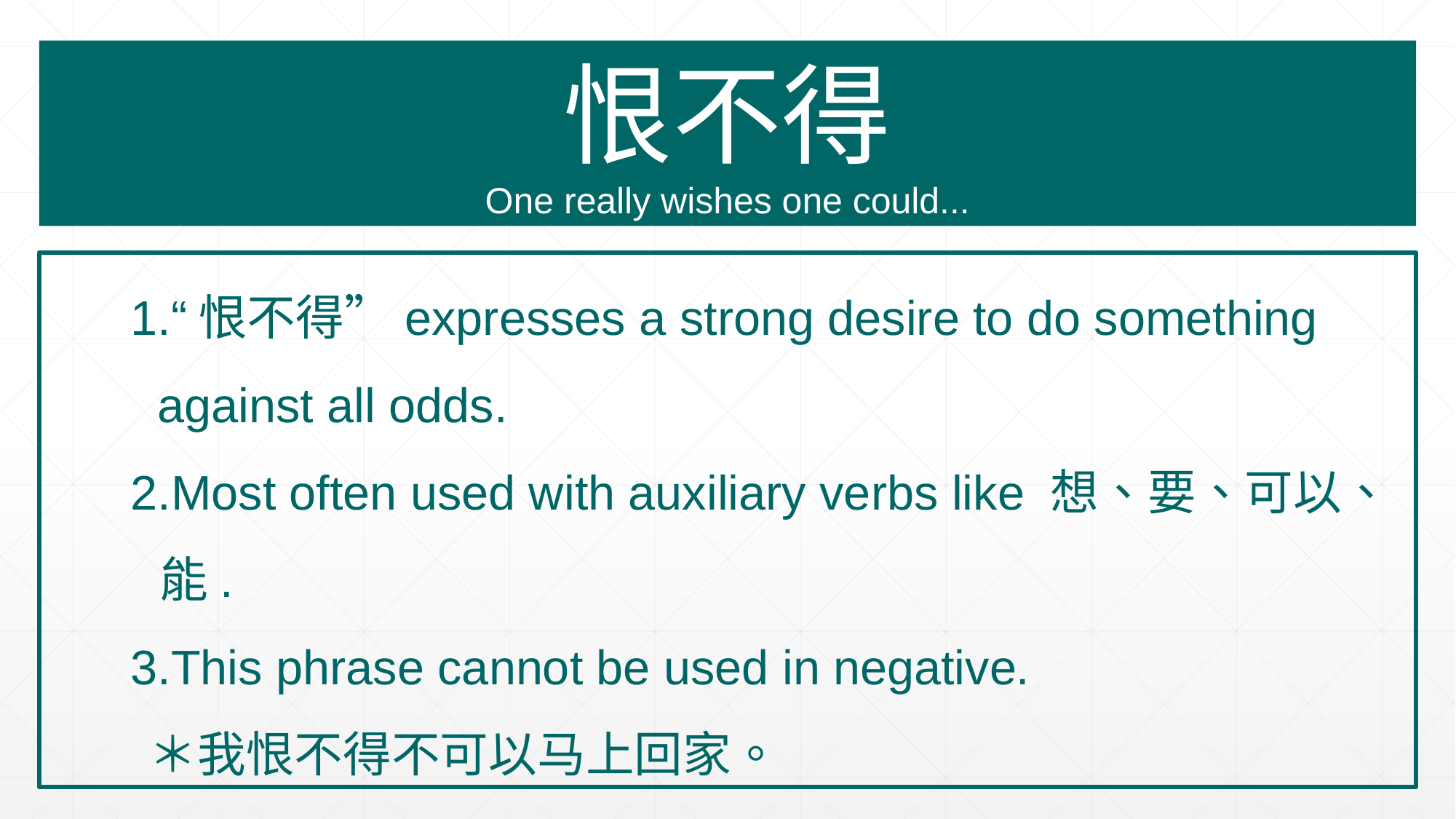

恨不得
One really wishes one could...
      1.“恨不得”expresses a strong desire to do something
        against all odds.
      2.Most often used with auxiliary verbs like 想、要、可以、
         能.
      3.This phrase cannot be used in negative.
        ＊我恨不得不可以马上回家。